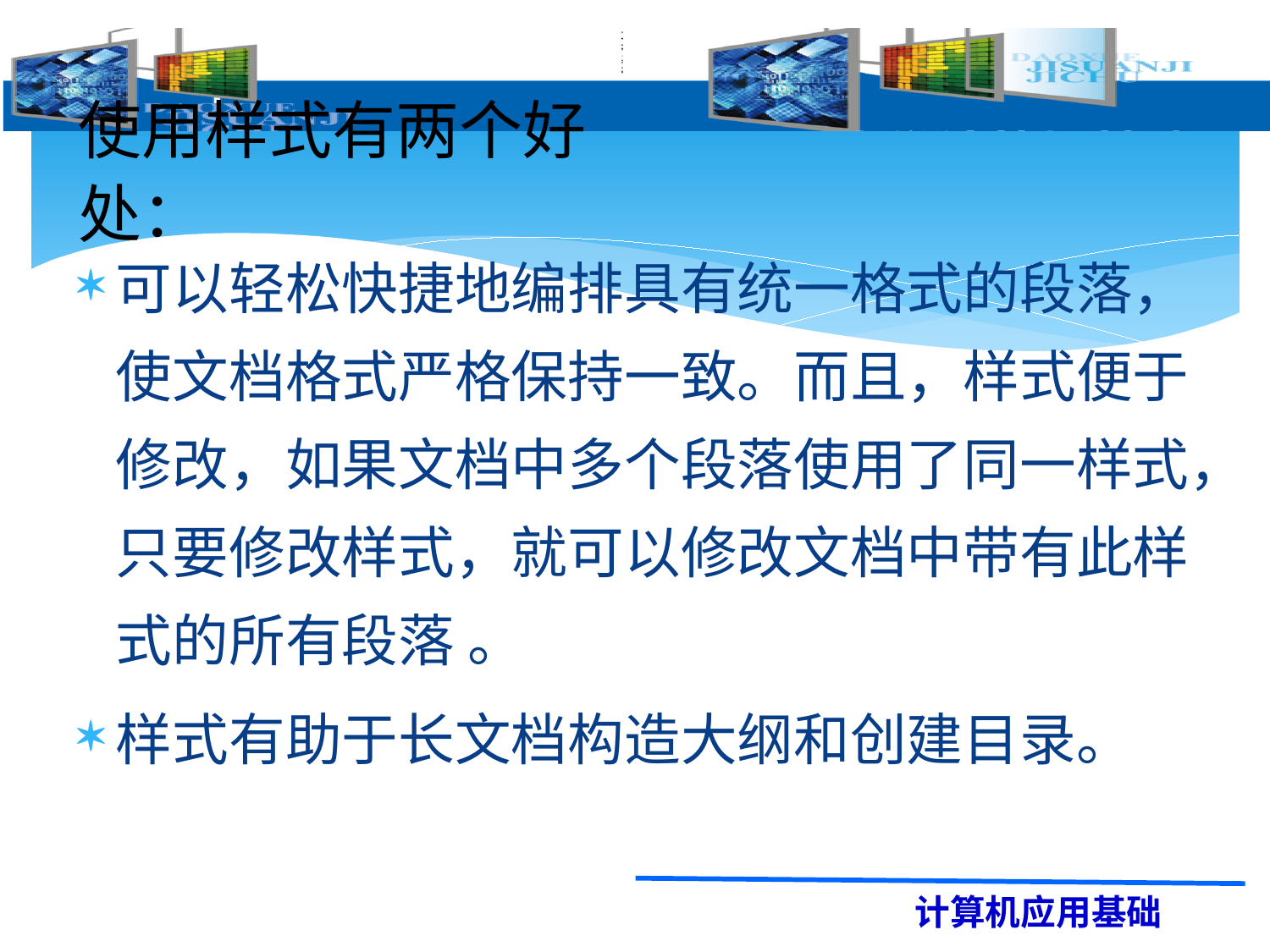

使用样式有两个好处：
可以轻松快捷地编排具有统一格式的段落，使文档格式严格保持一致。而且，样式便于修改，如果文档中多个段落使用了同一样式，只要修改样式，就可以修改文档中带有此样式的所有段落 。
样式有助于长文档构造大纲和创建目录。